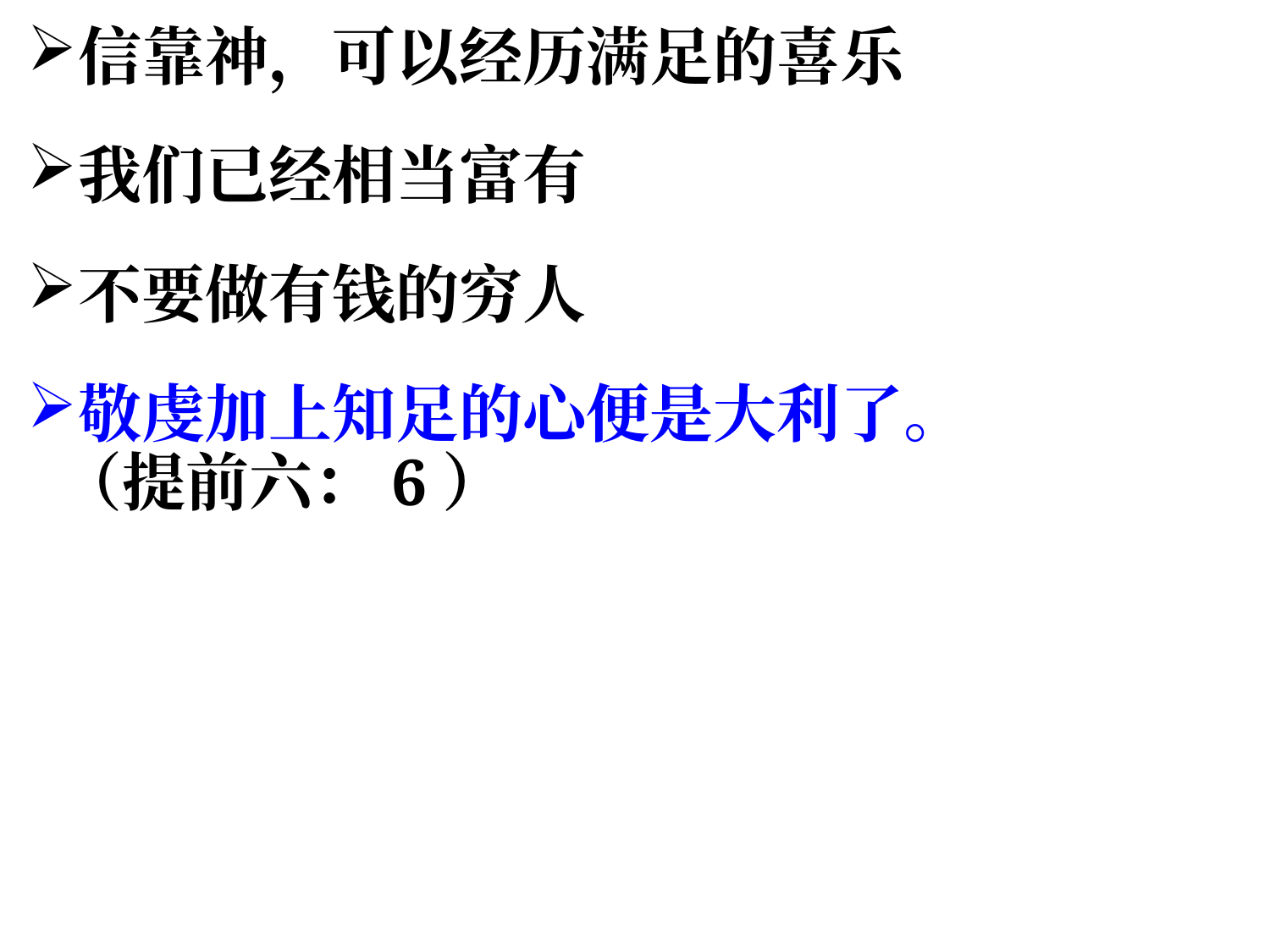

信靠神，可以经历满足的喜乐

我们已经相当富有

不要做有钱的穷人

敬虔加上知足的心便是大利了。（提前六：6）